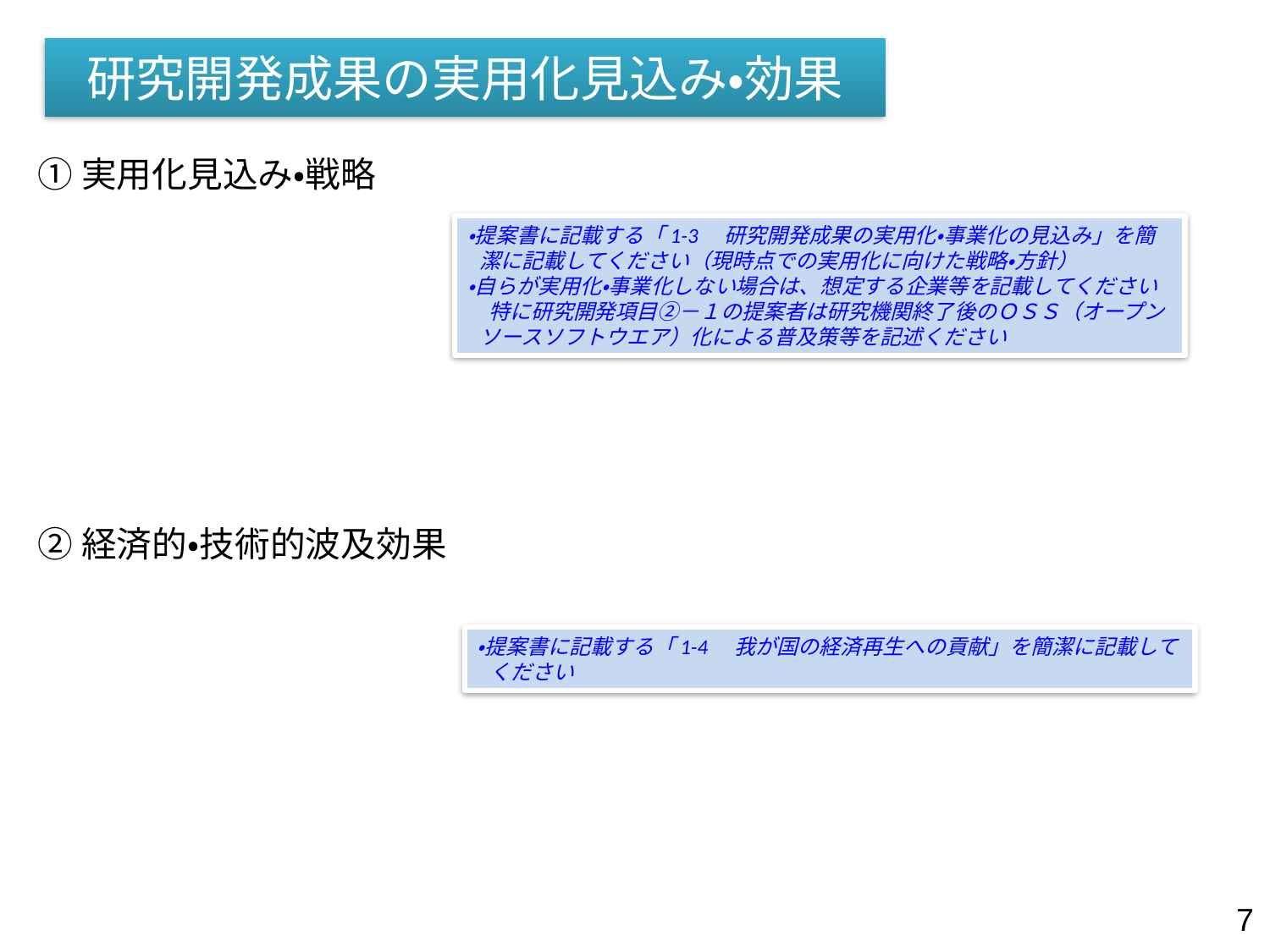

# 研究開発成果の実用化見込み・効果
①実用化見込み・戦略
・提案書に記載する「1-3　研究開発成果の実用化・事業化の見込み」を簡潔に記載してください（現時点での実用化に向けた戦略・方針）
・自らが実用化・事業化しない場合は、想定する企業等を記載してください
　特に研究開発項目②－１の提案者は研究機関終了後のＯＳＳ（オープンソースソフトウエア）化による普及策等を記述ください
②経済的・技術的波及効果
・提案書に記載する「1-4　我が国の経済再生への貢献」を簡潔に記載してください
7